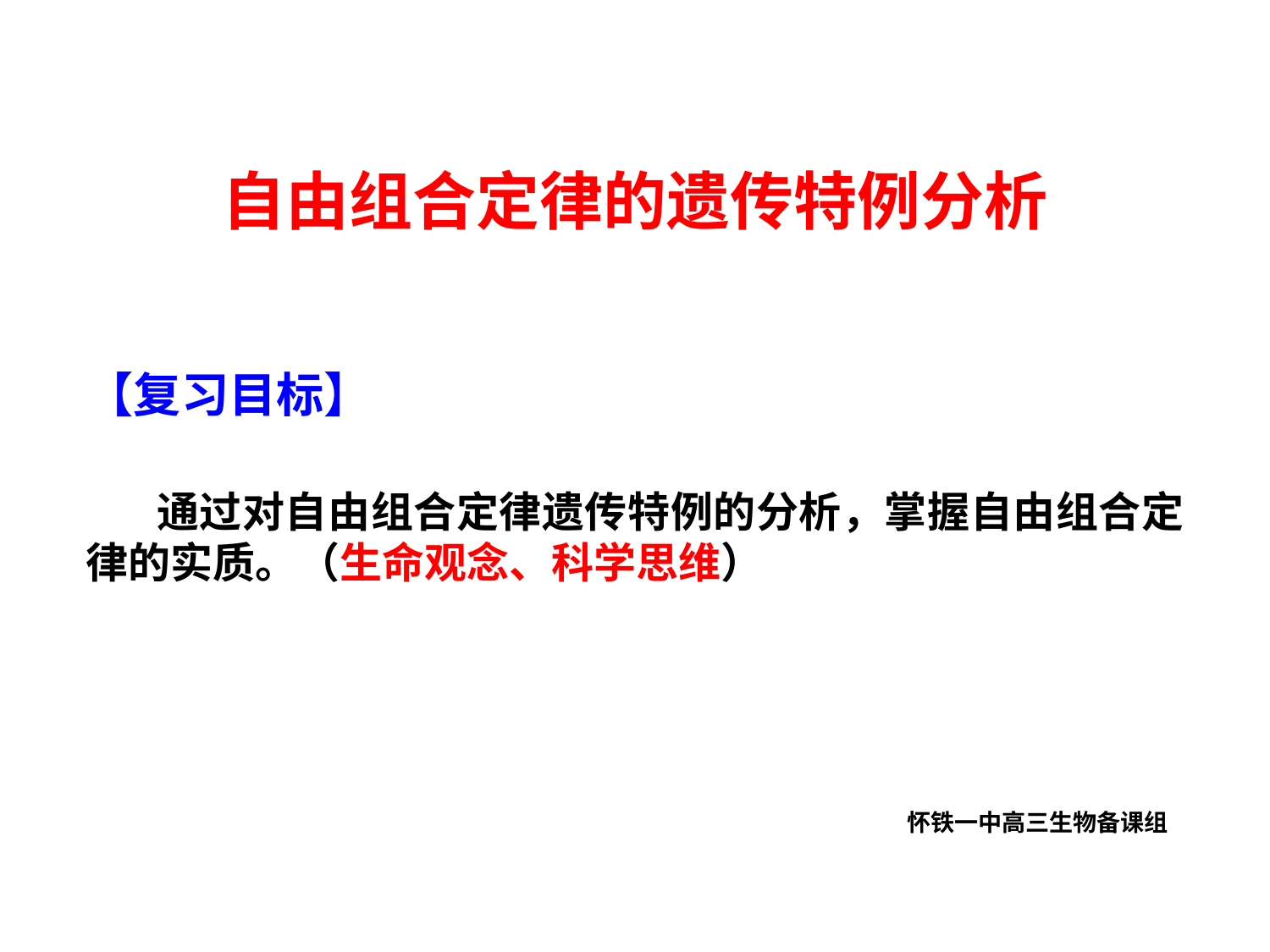

自由组合定律的遗传特例分析
【复习目标】
      通过对自由组合定律遗传特例的分析，掌握自由组合定律的实质。（生命观念、科学思维）

怀铁一中高三生物备课组